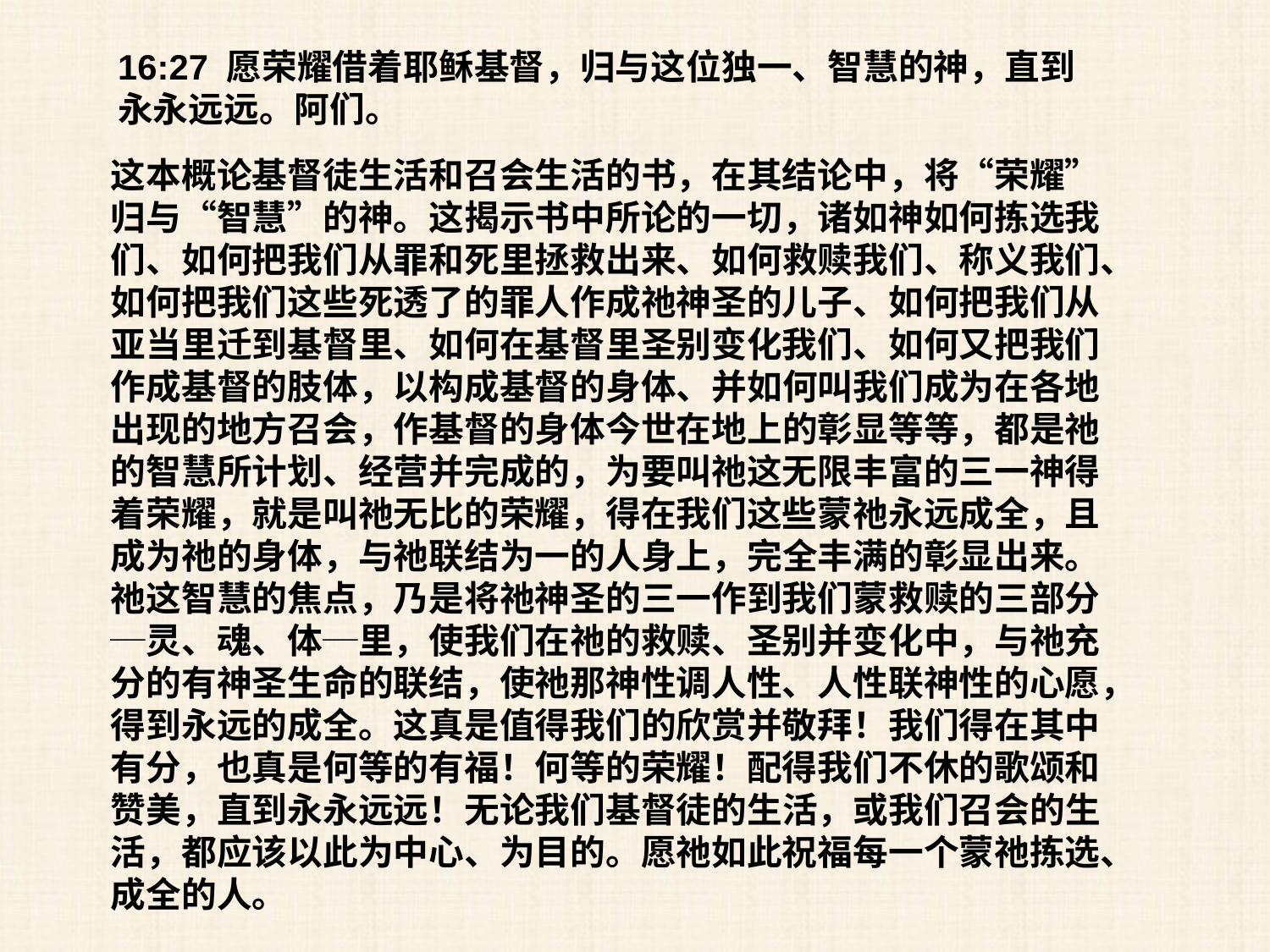

16:27 愿荣耀借着耶稣基督，归与这位独一、智慧的神，直到永永远远。阿们。
这本概论基督徒生活和召会生活的书，在其结论中，将“荣耀”归与“智慧”的神。这揭示书中所论的一切，诸如神如何拣选我们、如何把我们从罪和死里拯救出来、如何救赎我们、称义我们、如何把我们这些死透了的罪人作成祂神圣的儿子、如何把我们从亚当里迁到基督里、如何在基督里圣别变化我们、如何又把我们作成基督的肢体，以构成基督的身体、并如何叫我们成为在各地出现的地方召会，作基督的身体今世在地上的彰显等等，都是祂的智慧所计划、经营并完成的，为要叫祂这无限丰富的三一神得着荣耀，就是叫祂无比的荣耀，得在我们这些蒙祂永远成全，且成为祂的身体，与祂联结为一的人身上，完全丰满的彰显出来。祂这智慧的焦点，乃是将祂神圣的三一作到我们蒙救赎的三部分─灵、魂、体─里，使我们在祂的救赎、圣别并变化中，与祂充分的有神圣生命的联结，使祂那神性调人性、人性联神性的心愿，得到永远的成全。这真是值得我们的欣赏并敬拜！我们得在其中有分，也真是何等的有福！何等的荣耀！配得我们不休的歌颂和赞美，直到永永远远！无论我们基督徒的生活，或我们召会的生活，都应该以此为中心、为目的。愿祂如此祝福每一个蒙祂拣选、成全的人。